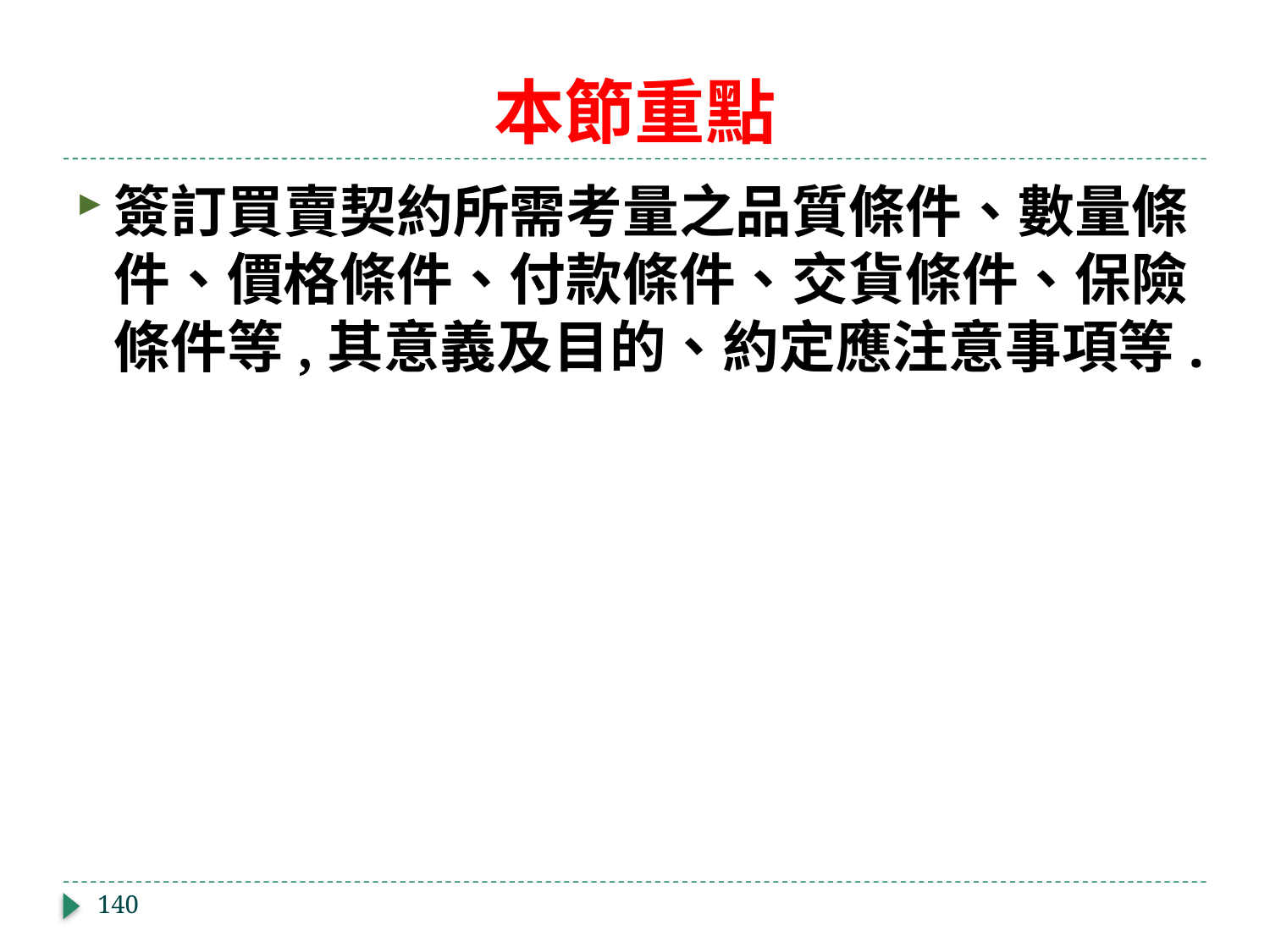

# 本節重點
簽訂買賣契約所需考量之品質條件、數量條件、價格條件、付款條件、交貨條件、保險條件等,其意義及目的、約定應注意事項等.
140